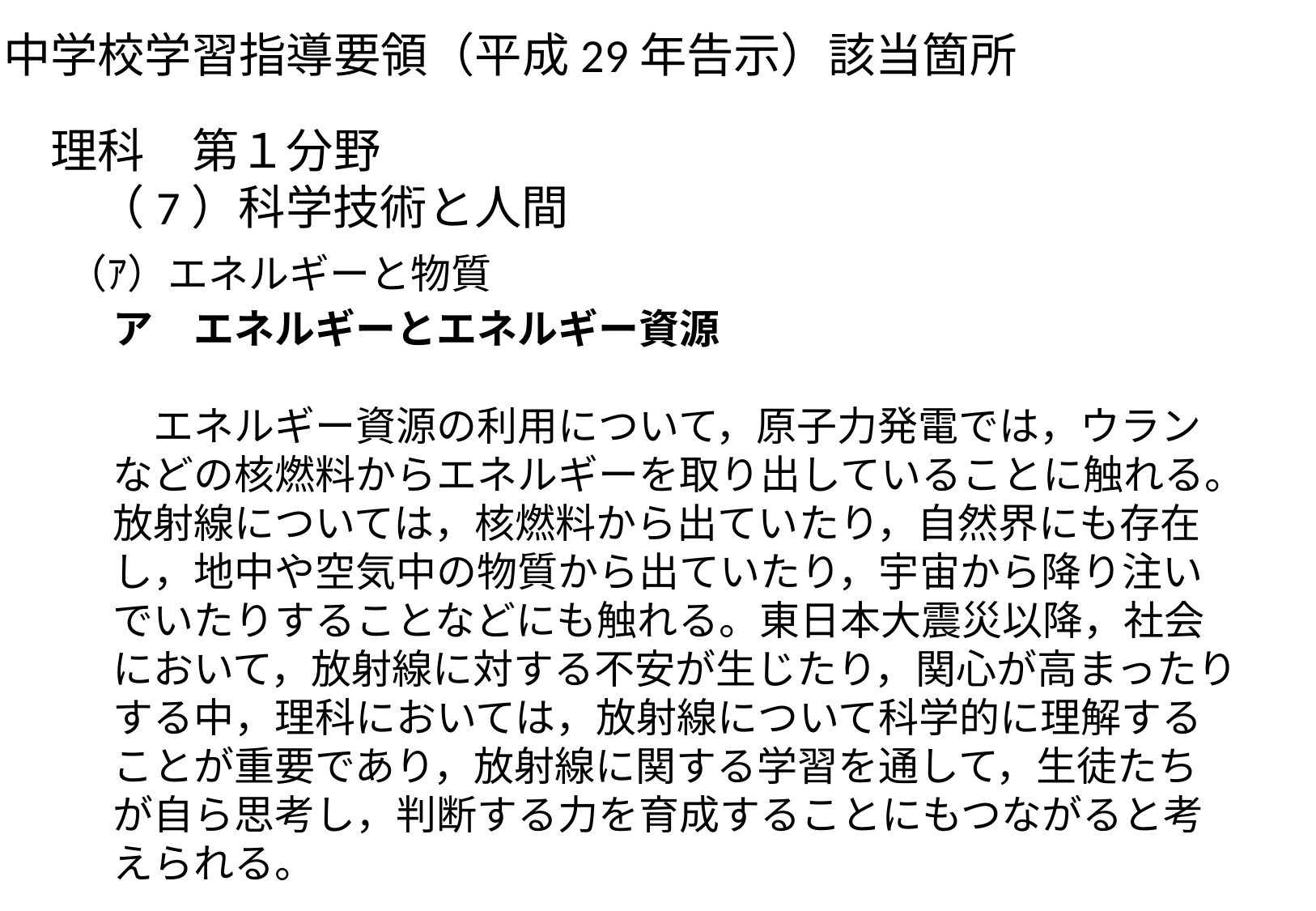

中学校学習指導要領（平成29年告示）該当箇所
理科　第１分野
　（7）科学技術と人間
（ｱ）エネルギーと物質
ア　エネルギーとエネルギー資源

　エネルギー資源の利用について，原子力発電では，ウランなどの核燃料からエネルギーを取り出していることに触れる。放射線については，核燃料から出ていたり，自然界にも存在し，地中や空気中の物質から出ていたり，宇宙から降り注いでいたりすることなどにも触れる。東日本大震災以降，社会において，放射線に対する不安が生じたり，関心が高まったりする中，理科においては，放射線について科学的に理解することが重要であり，放射線に関する学習を通して，生徒たちが自ら思考し，判断する力を育成することにもつながると考えられる。